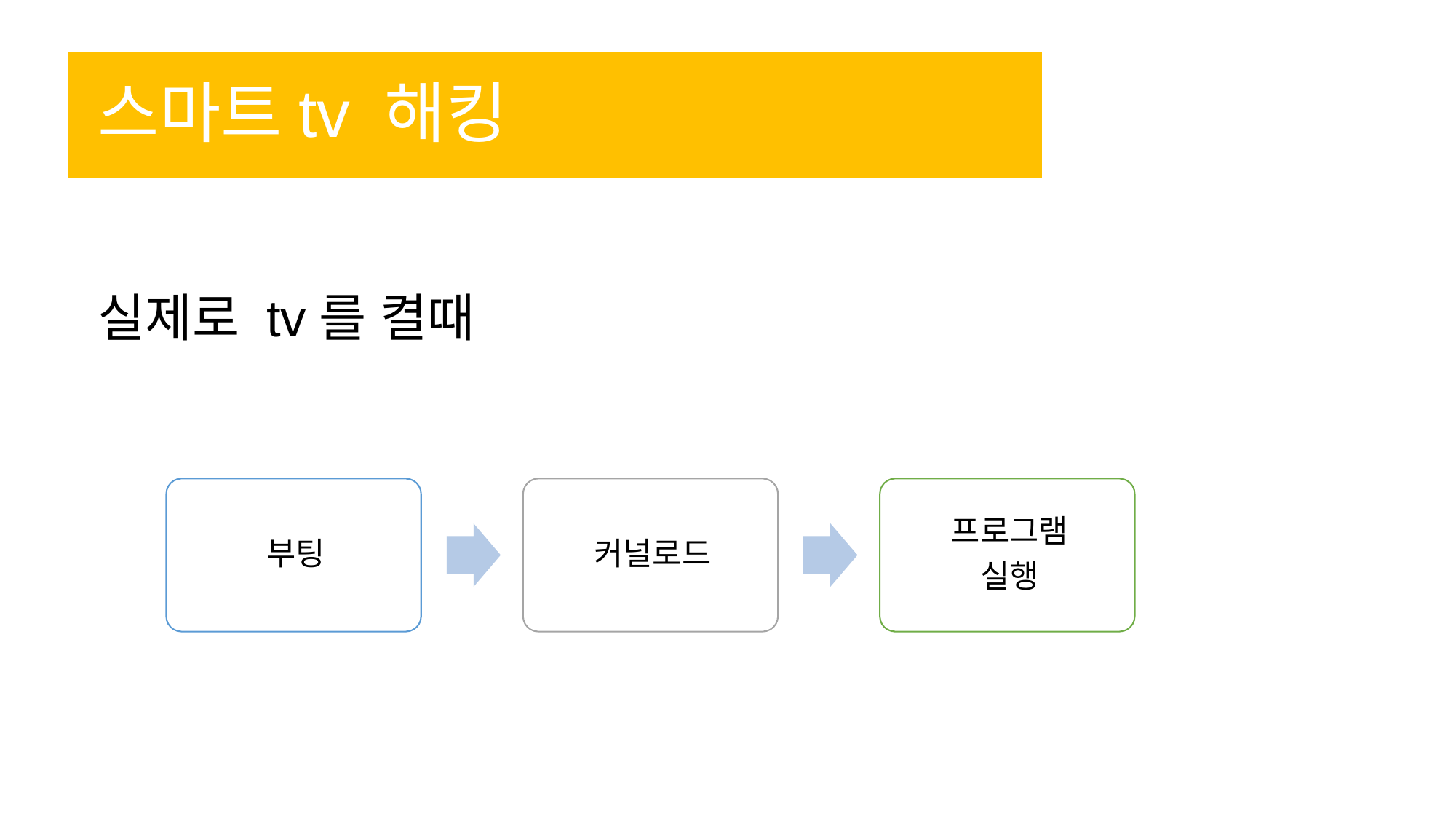

# 스마트tv 해킹

부팅

커널로드

프로그램
실행
실제로 tv를 켤때